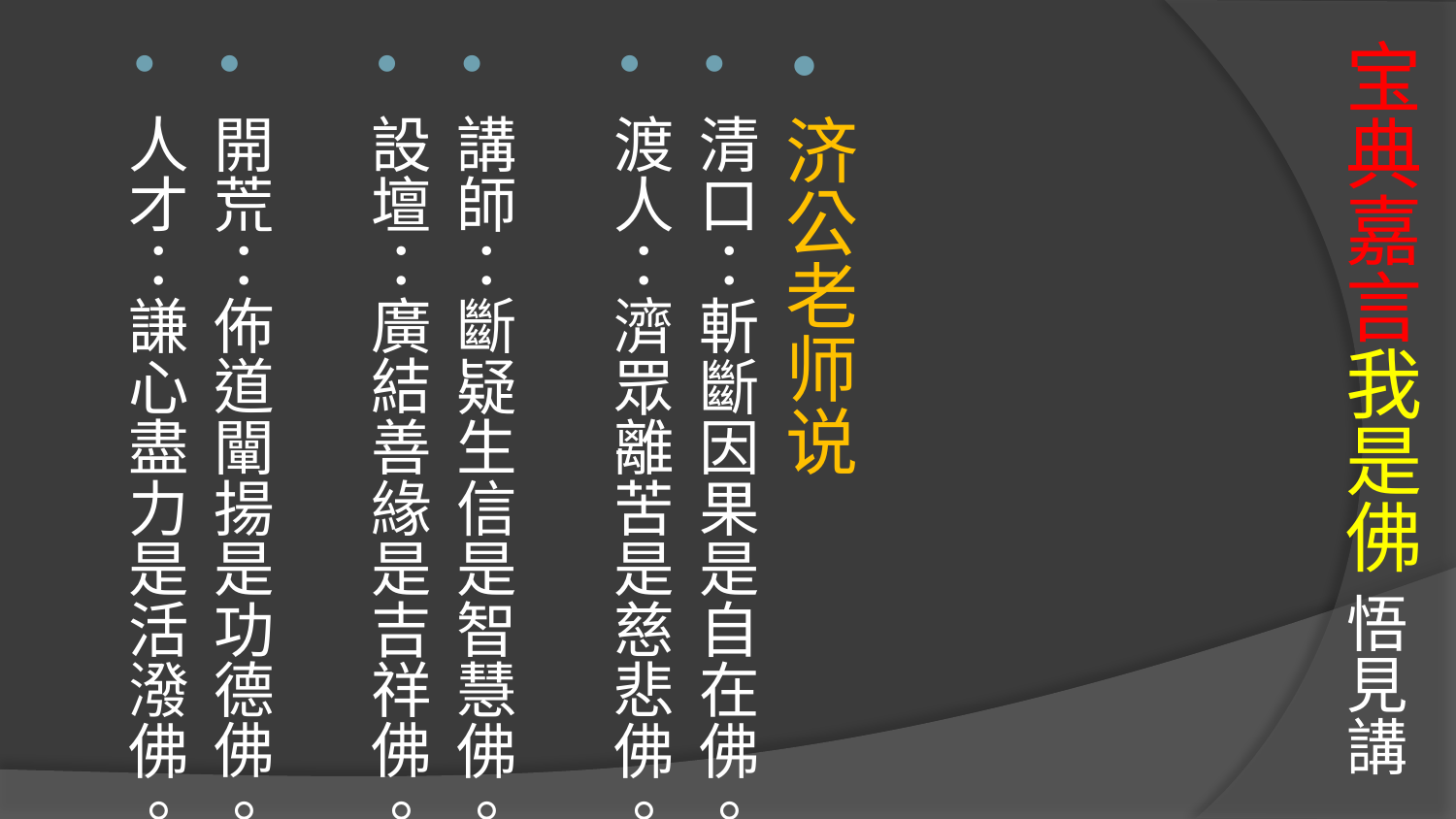

# 宝典嘉言我是佛 悟見講
济公老师说
清口：斬斷因果是自在佛。
渡人：濟眾離苦是慈悲佛。
講師：斷疑生信是智慧佛。
設壇：廣結善緣是吉祥佛。
開荒：佈道闡揚是功德佛。
人才：謙心盡力是活潑佛。